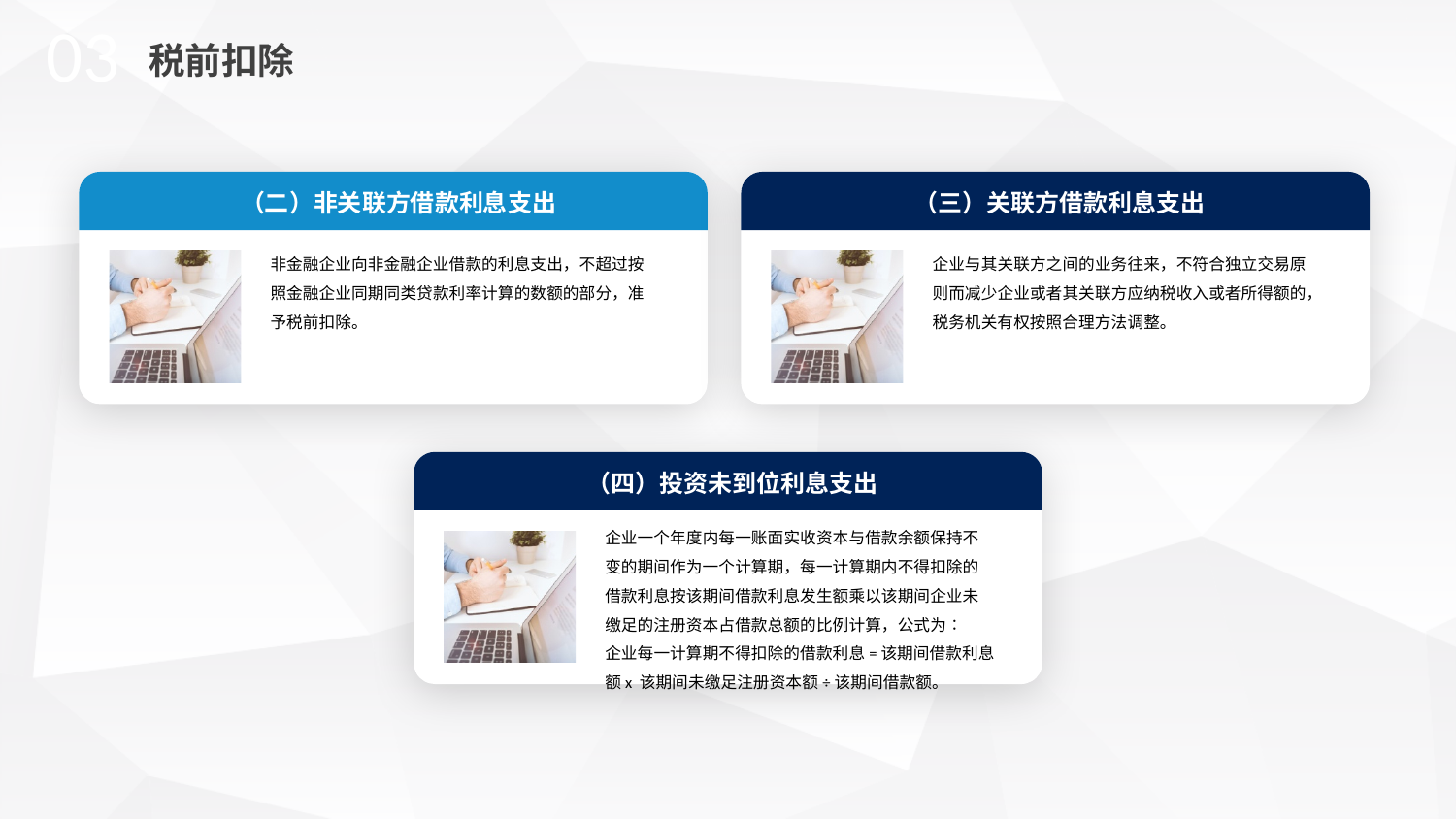

03
税前扣除

（二）非关联方借款利息支出
非金融企业向非金融企业借款的利息支出，不超过按照金融企业同期同类贷款利率计算的数额的部分，准予税前扣除。

（三）关联方借款利息支出
企业与其关联方之间的业务往来，不符合独立交易原则而减少企业或者其关联方应纳税收入或者所得额的，税务机关有权按照合理方法调整。

（四）投资未到位利息支出
企业一个年度内每一账面实收资本与借款余额保持不变的期间作为一个计算期，每一计算期内不得扣除的借款利息按该期间借款利息发生额乘以该期间企业未缴足的注册资本占借款总额的比例计算，公式为∶
企业每一计算期不得扣除的借款利息=该期间借款利息额x 该期间未缴足注册资本额÷该期间借款额。